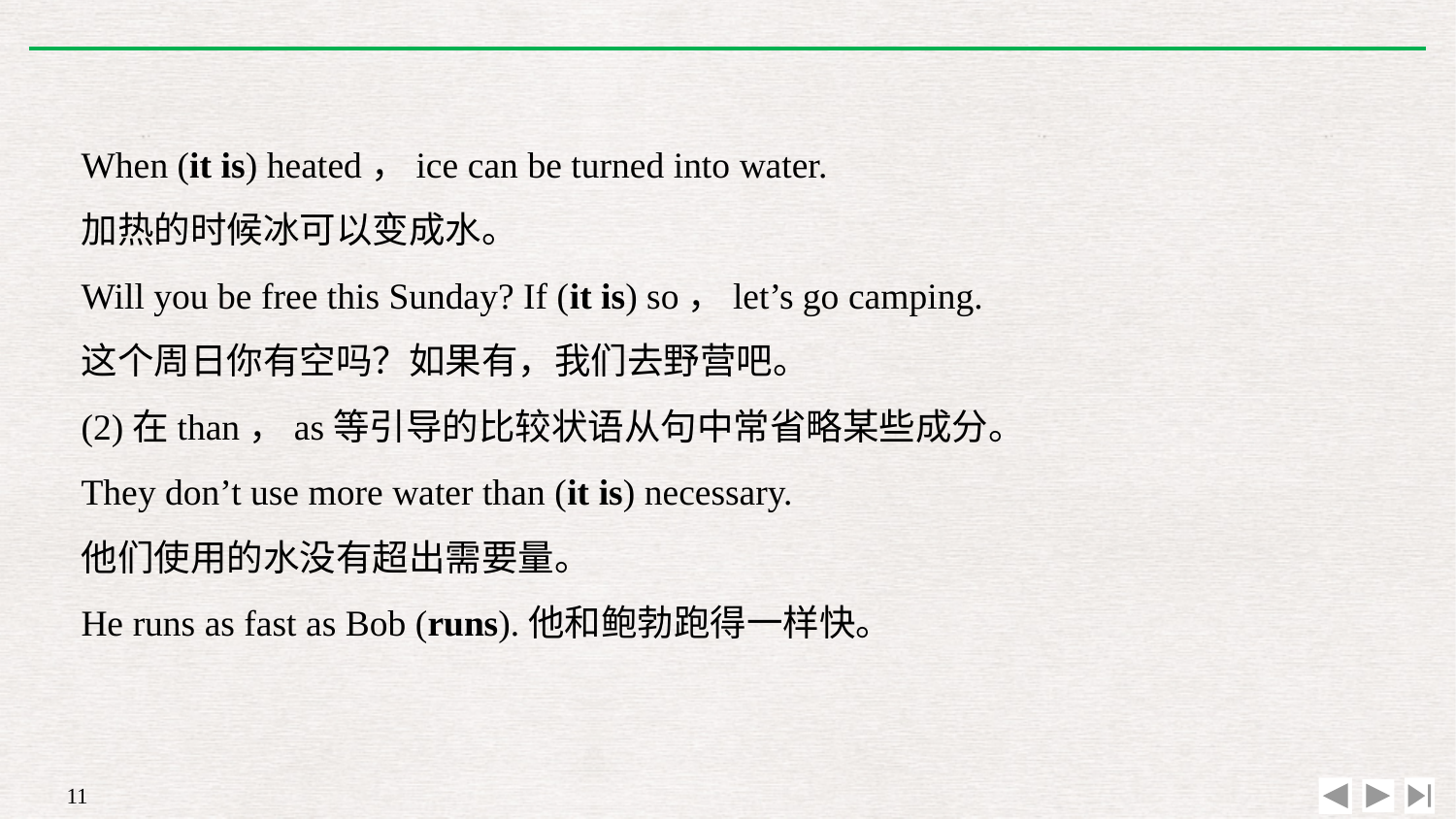

When (it is) heated，ice can be turned into water.
加热的时候冰可以变成水。
Will you be free this Sunday? If (it is) so，let’s go camping.
这个周日你有空吗？如果有，我们去野营吧。
(2)在than，as等引导的比较状语从句中常省略某些成分。
They don’t use more water than (it is) necessary.
他们使用的水没有超出需要量。
He runs as fast as Bob (runs).他和鲍勃跑得一样快。